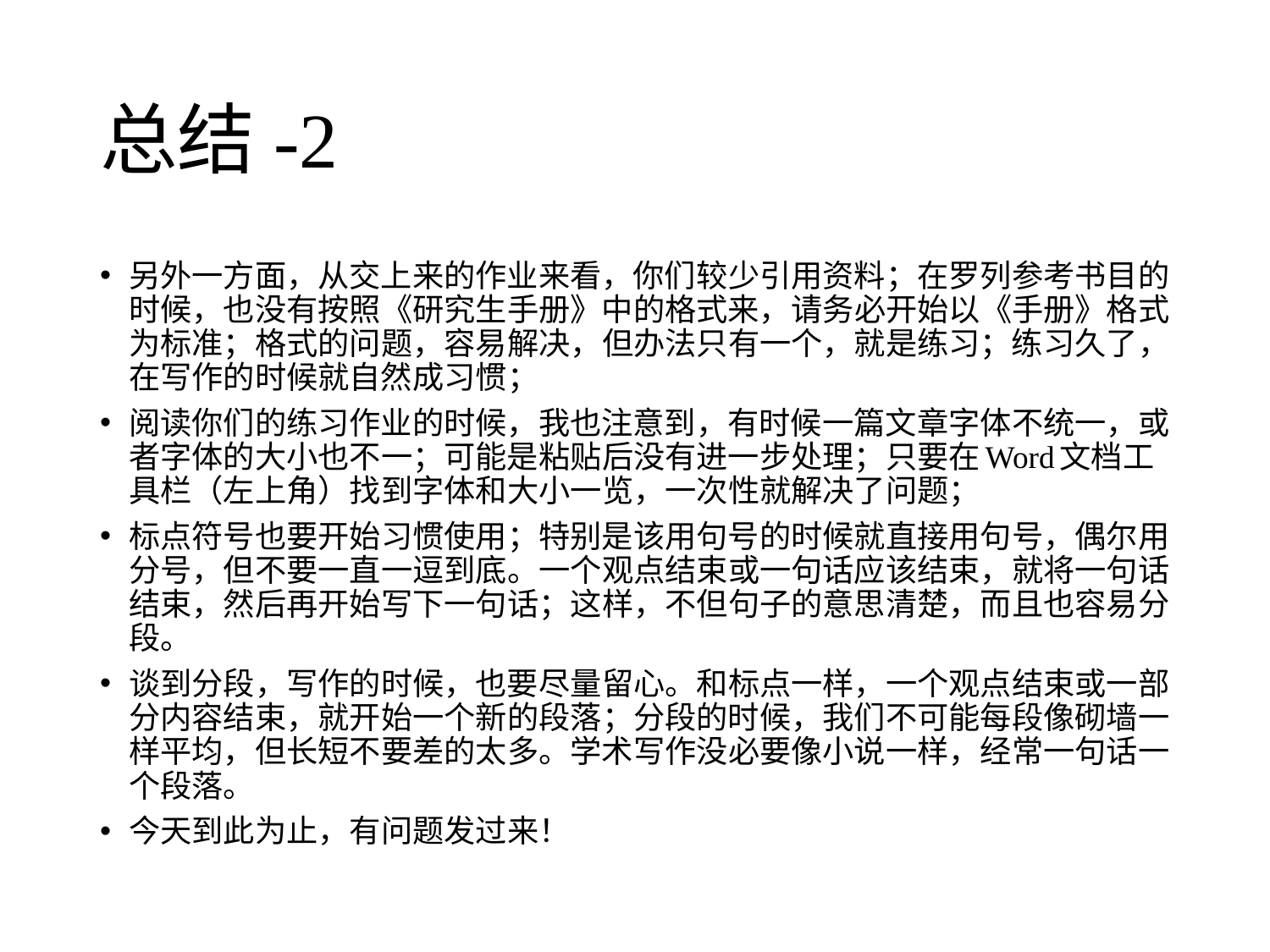

# 总结-2
另外一方面，从交上来的作业来看，你们较少引用资料；在罗列参考书目的时候，也没有按照《研究生手册》中的格式来，请务必开始以《手册》格式为标准；格式的问题，容易解决，但办法只有一个，就是练习；练习久了，在写作的时候就自然成习惯；
阅读你们的练习作业的时候，我也注意到，有时候一篇文章字体不统一，或者字体的大小也不一；可能是粘贴后没有进一步处理；只要在Word文档工具栏（左上角）找到字体和大小一览，一次性就解决了问题；
标点符号也要开始习惯使用；特别是该用句号的时候就直接用句号，偶尔用分号，但不要一直一逗到底。一个观点结束或一句话应该结束，就将一句话结束，然后再开始写下一句话；这样，不但句子的意思清楚，而且也容易分段。
谈到分段，写作的时候，也要尽量留心。和标点一样，一个观点结束或一部分内容结束，就开始一个新的段落；分段的时候，我们不可能每段像砌墙一样平均，但长短不要差的太多。学术写作没必要像小说一样，经常一句话一个段落。
今天到此为止，有问题发过来！